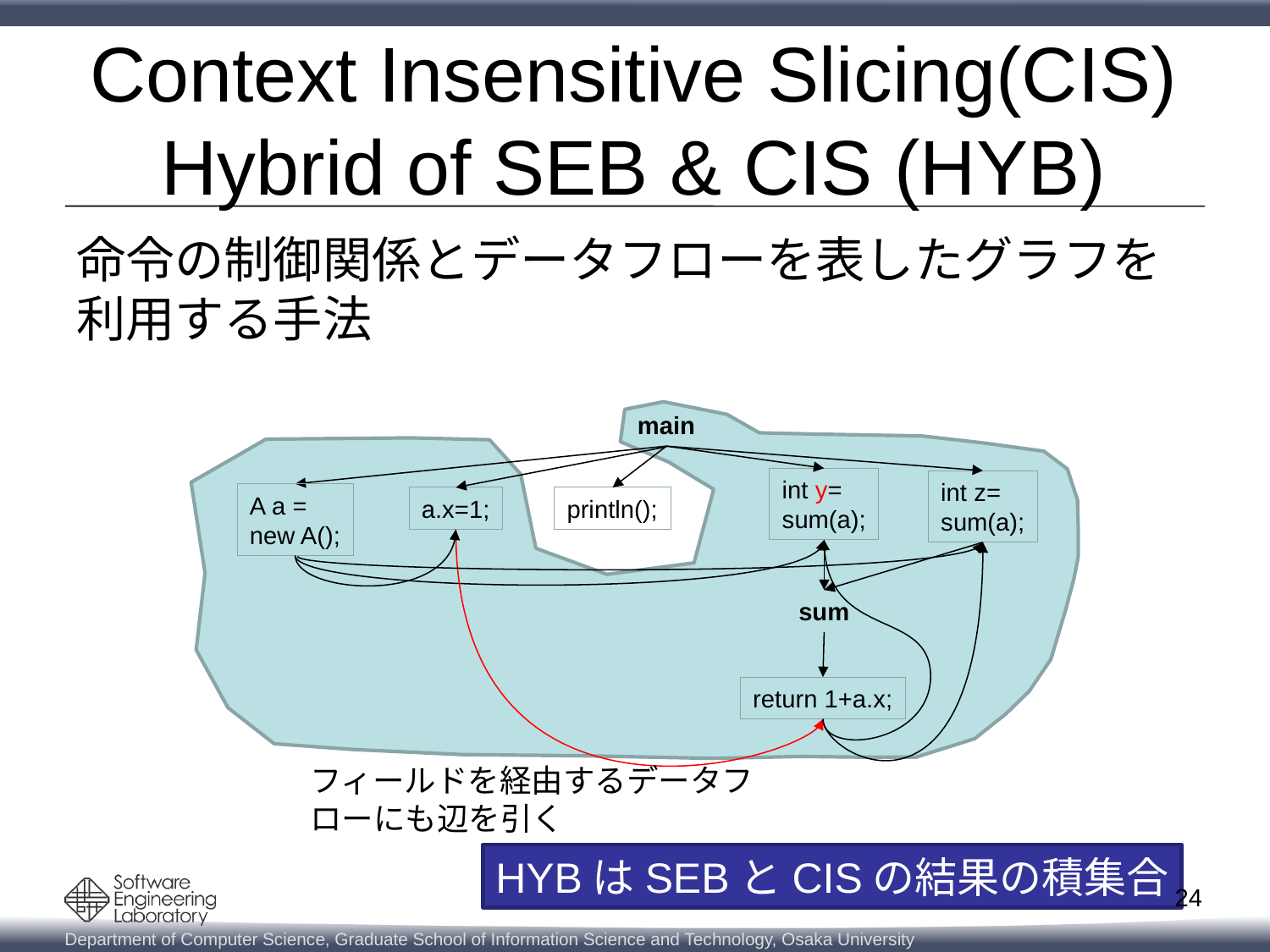

# Context Insensitive Slicing(CIS) Hybrid of SEB & CIS (HYB)
命令の制御関係とデータフローを表したグラフを利用する手法

main
int y=
sum(a);
int z=
sum(a);
A a =
new A();
a.x=1;
println();
sum
return 1+a.x;
フィールドを経由するデータフローにも辺を引く
HYBはSEBとCISの結果の積集合
24